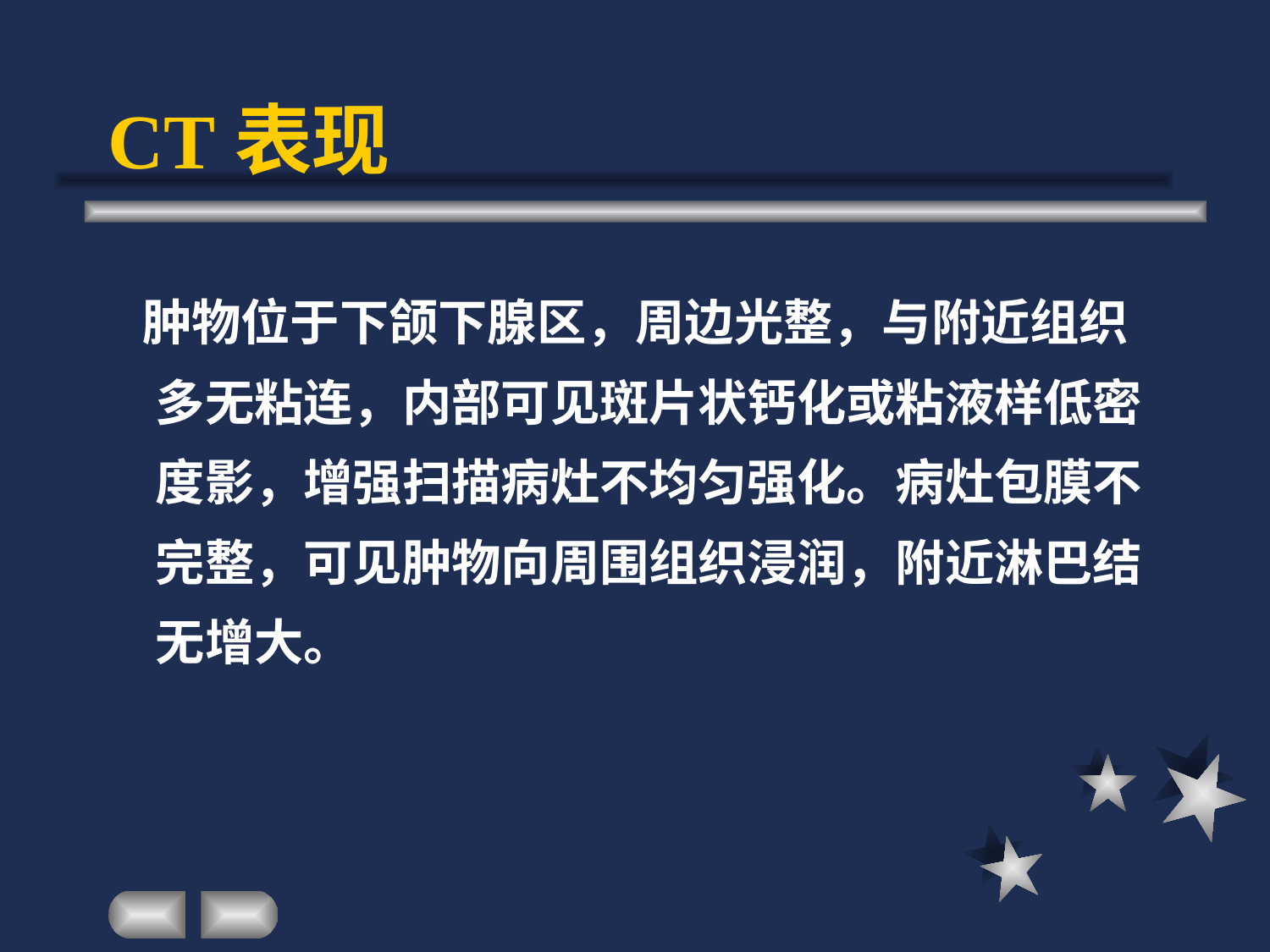

# CT表现
  肿物位于下颌下腺区，周边光整，与附近组织多无粘连，内部可见斑片状钙化或粘液样低密度影，增强扫描病灶不均匀强化。病灶包膜不完整，可见肿物向周围组织浸润，附近淋巴结无增大。